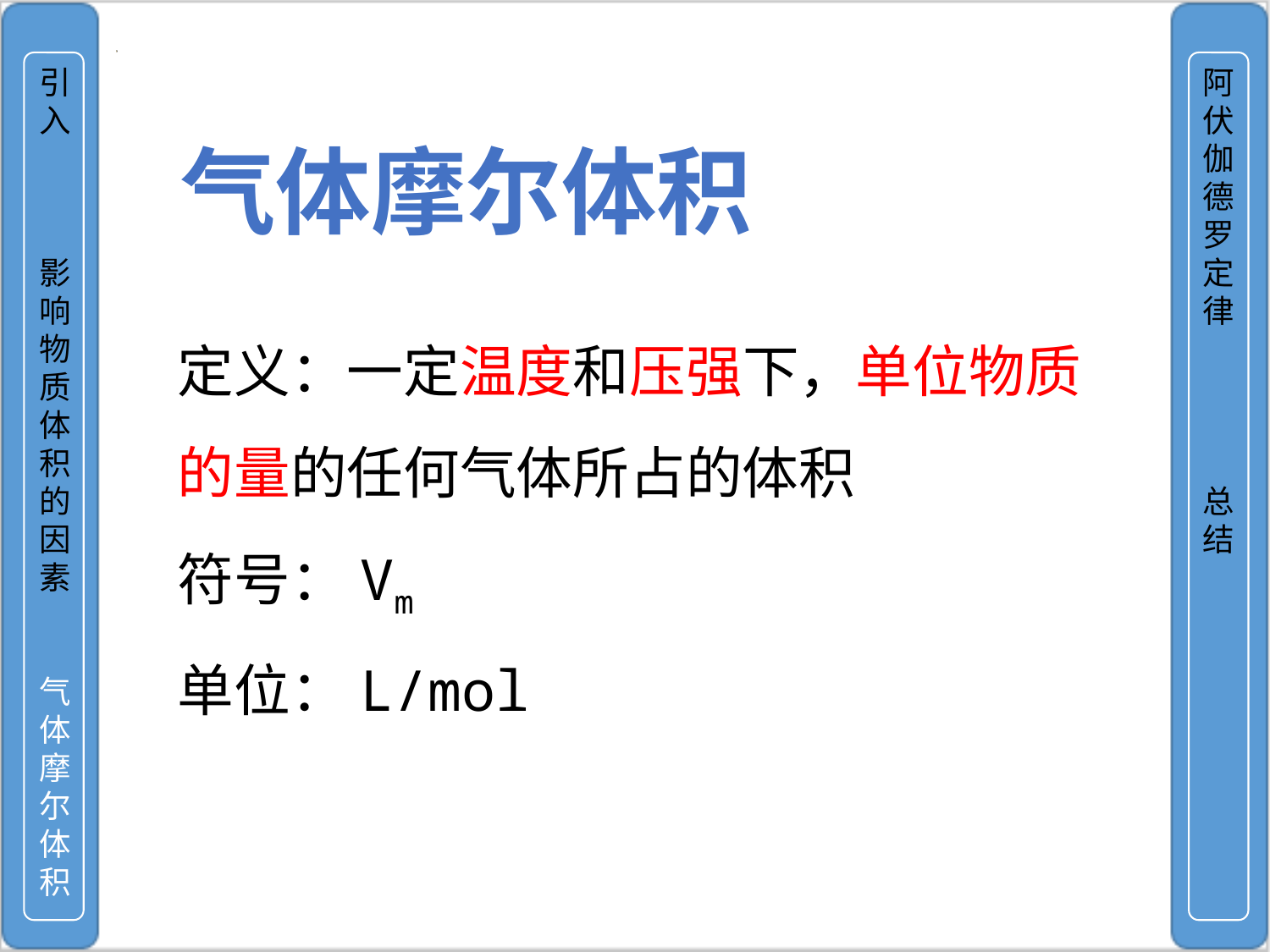

引入

影响物质体积的因素

气体摩尔体积

阿伏伽德罗定律

总结

气体摩尔体积
定义：一定温度和压强下，单位物质的量的任何气体所占的体积
符号：Vm
单位：L/mol